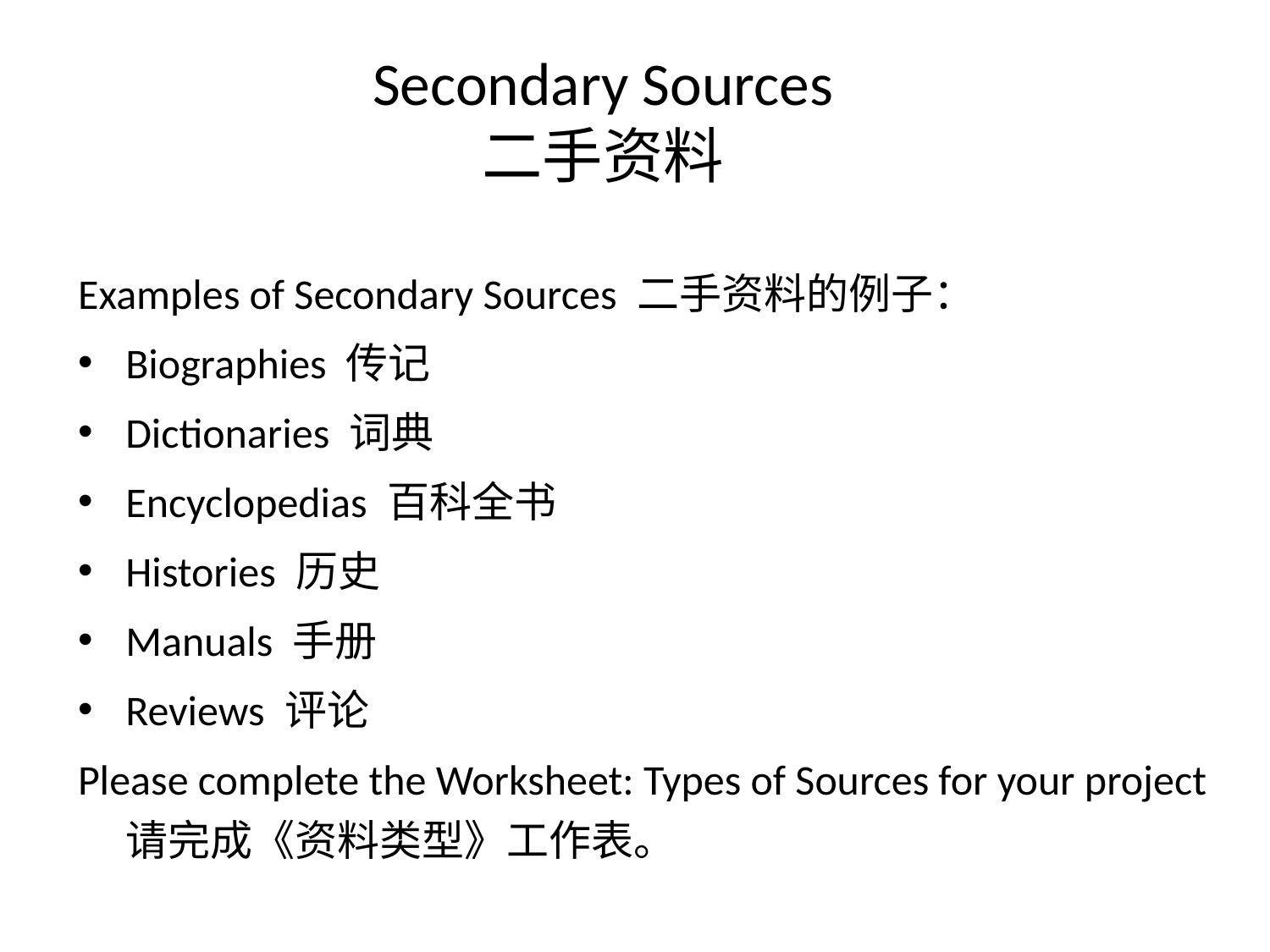

# Secondary Sources 二手资料
Examples of Secondary Sources 二手资料的例子：
Biographies 传记
Dictionaries 词典
Encyclopedias 百科全书
Histories 历史
Manuals 手册
Reviews 评论
Please complete the Worksheet: Types of Sources for your project 请完成《资料类型》工作表。